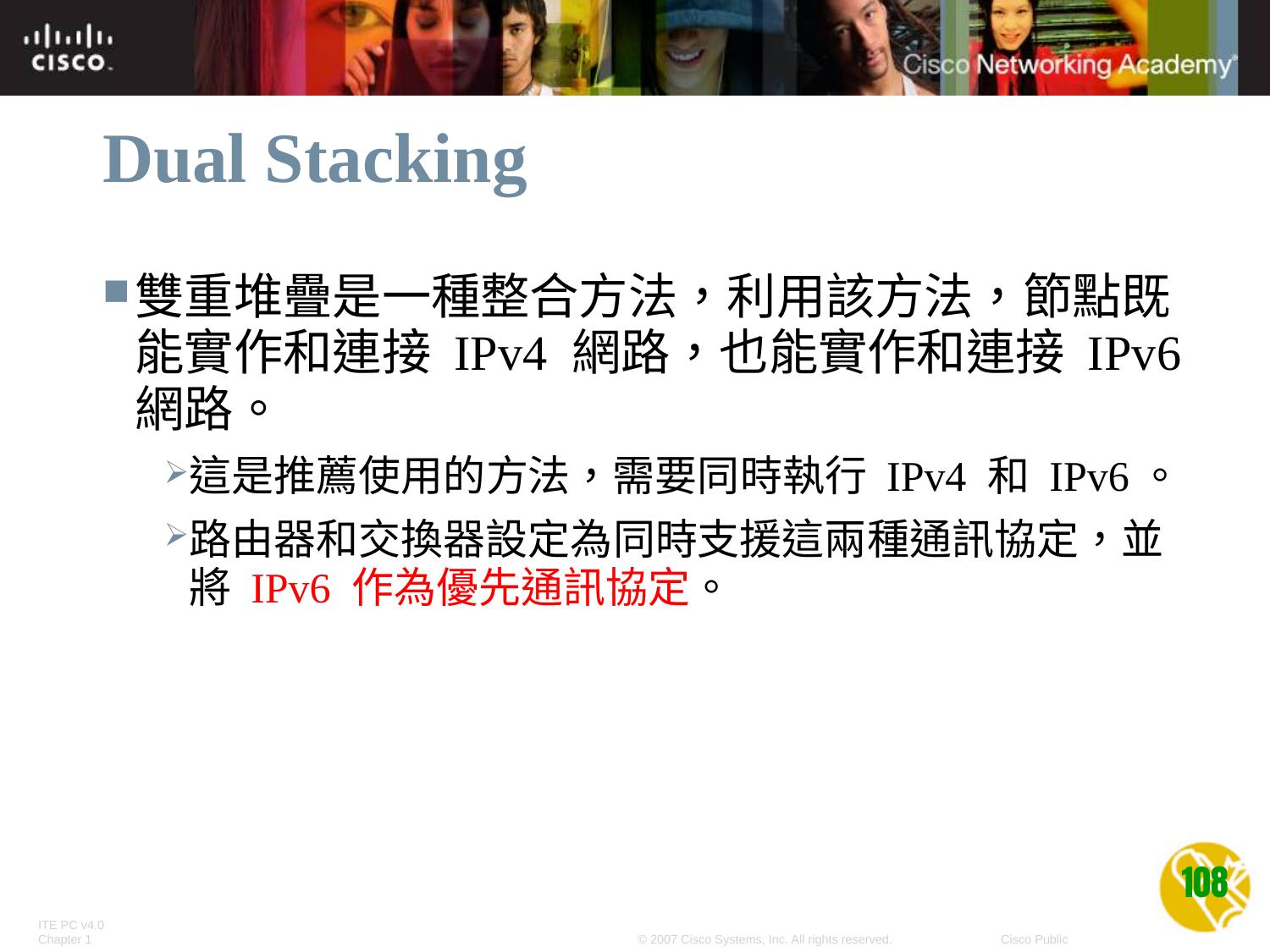

# Dual Stacking
雙重堆疊是一種整合方法，利用該方法，節點既能實作和連接 IPv4 網路，也能實作和連接 IPv6 網路。
這是推薦使用的方法，需要同時執行 IPv4 和 IPv6。
路由器和交換器設定為同時支援這兩種通訊協定，並將 IPv6 作為優先通訊協定。